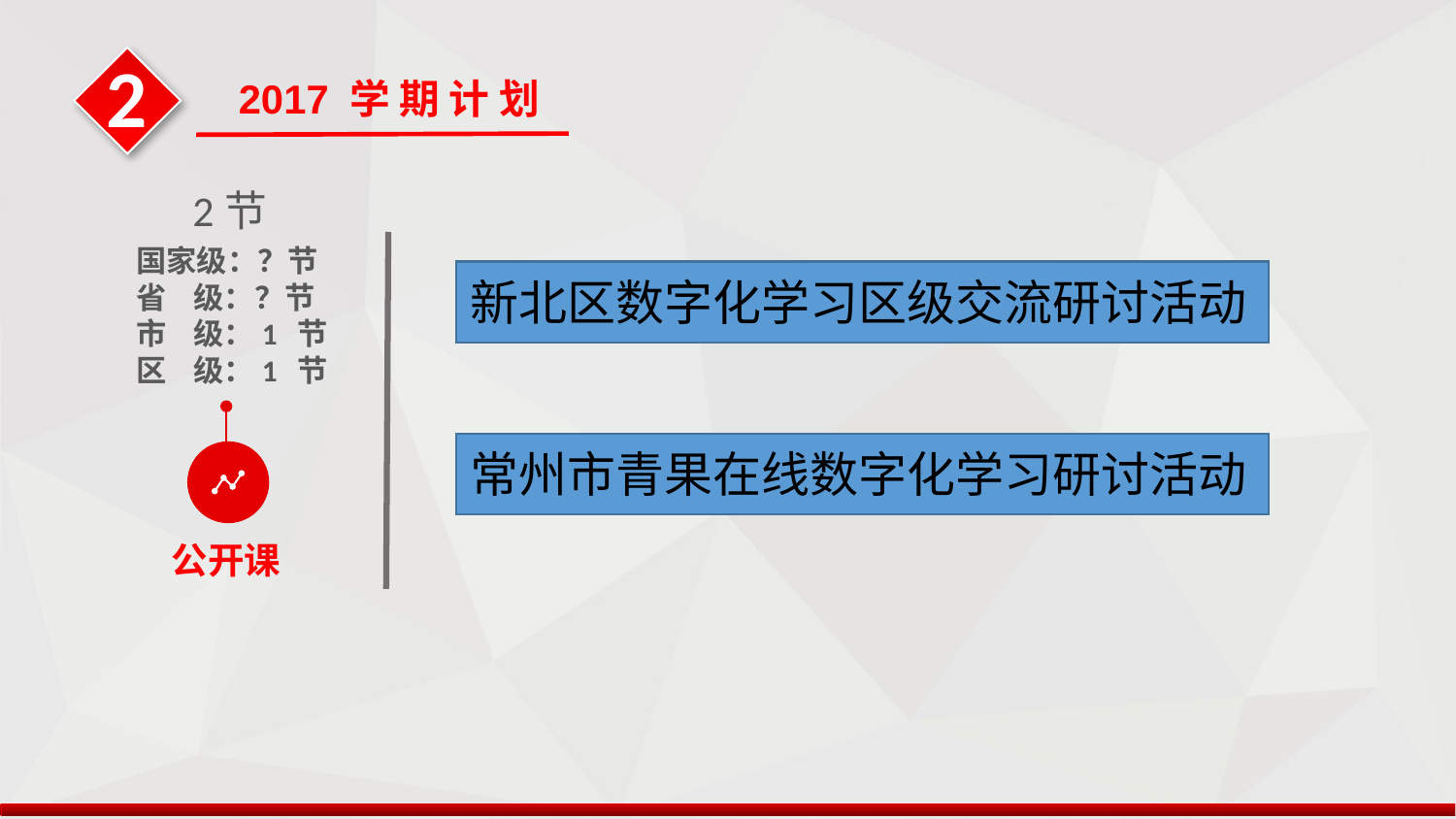

2

2017 学 期 计 划
2节
国家级：？节
省    级：？节
市    级：1  节
区    级：1  节

新北区数字化学习区级交流研讨活动

常州市青果在线数字化学习研讨活动
公开课